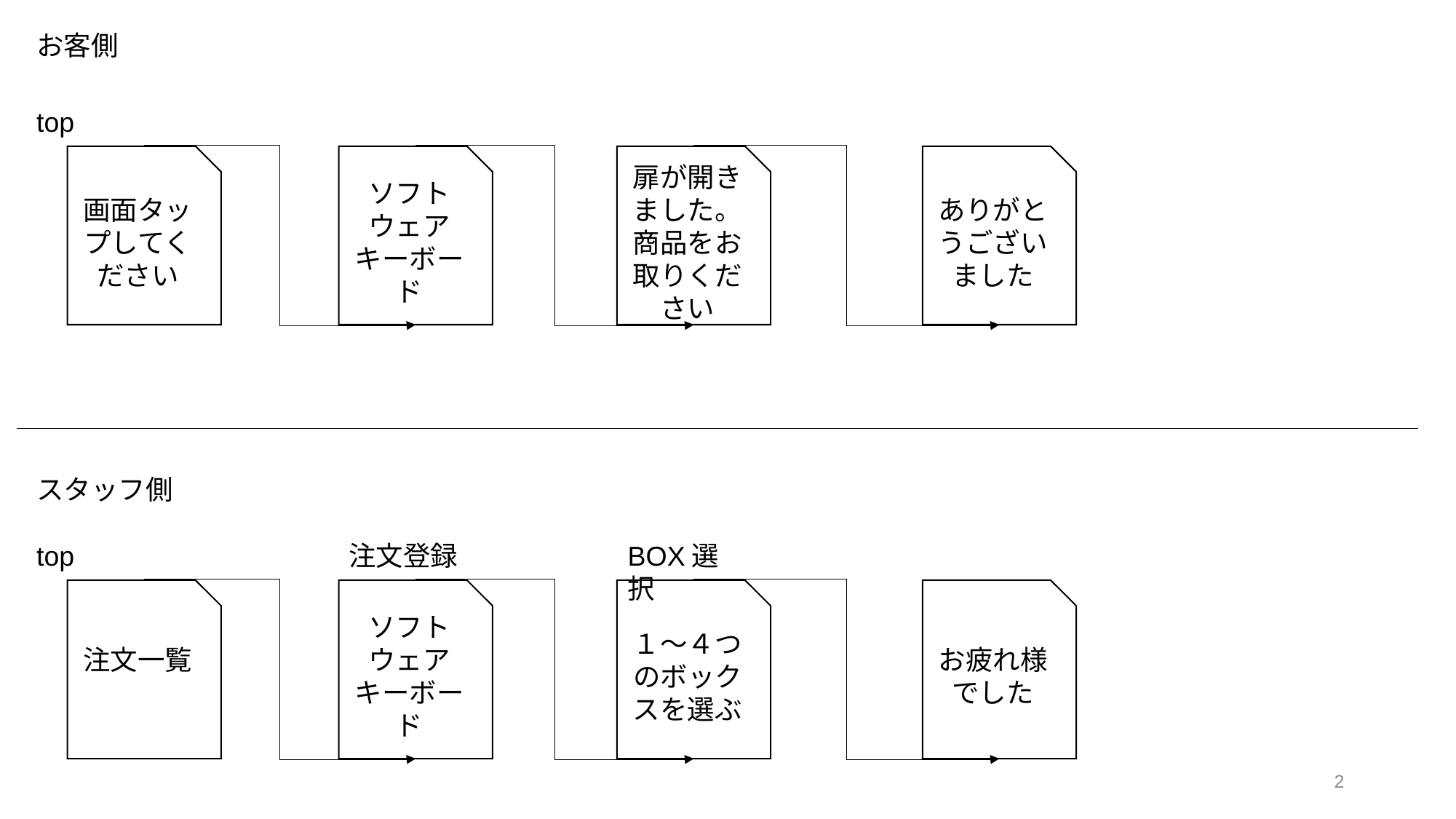

お客側
top
画面タップしてください
ソフトウェアキーボード
扉が開きました。
商品をお取りください
ありがとうございました
スタッフ側
top
注文登録
BOX選択
注文一覧

ソフトウェアキーボード
１～４つのボックスを選ぶ
お疲れ様でした
2